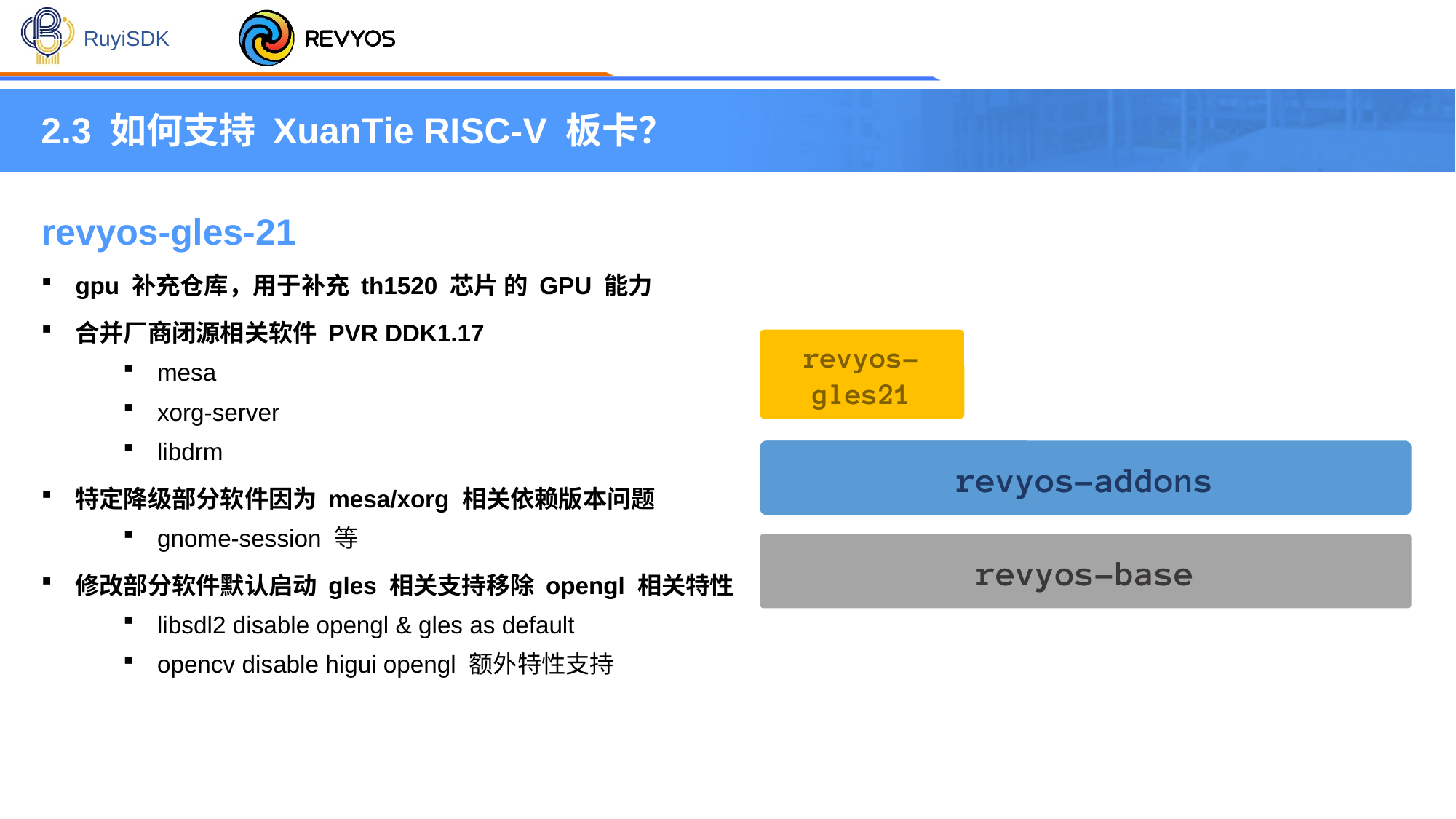

2.3 如何支持 XuanTie RISC-V 板卡？
revyos-gles-21
gpu 补充仓库，用于补充 th1520 芯片 的 GPU 能力
合并厂商闭源相关软件 PVR DDK1.17
mesa
xorg-server
libdrm
特定降级部分软件因为 mesa/xorg 相关依赖版本问题
gnome-session 等
修改部分软件默认启动 gles 相关支持移除 opengl 相关特性
libsdl2 disable opengl & gles as default
opencv disable higui opengl 额外特性支持
revyos-gles21
revyos-addons
revyos-base